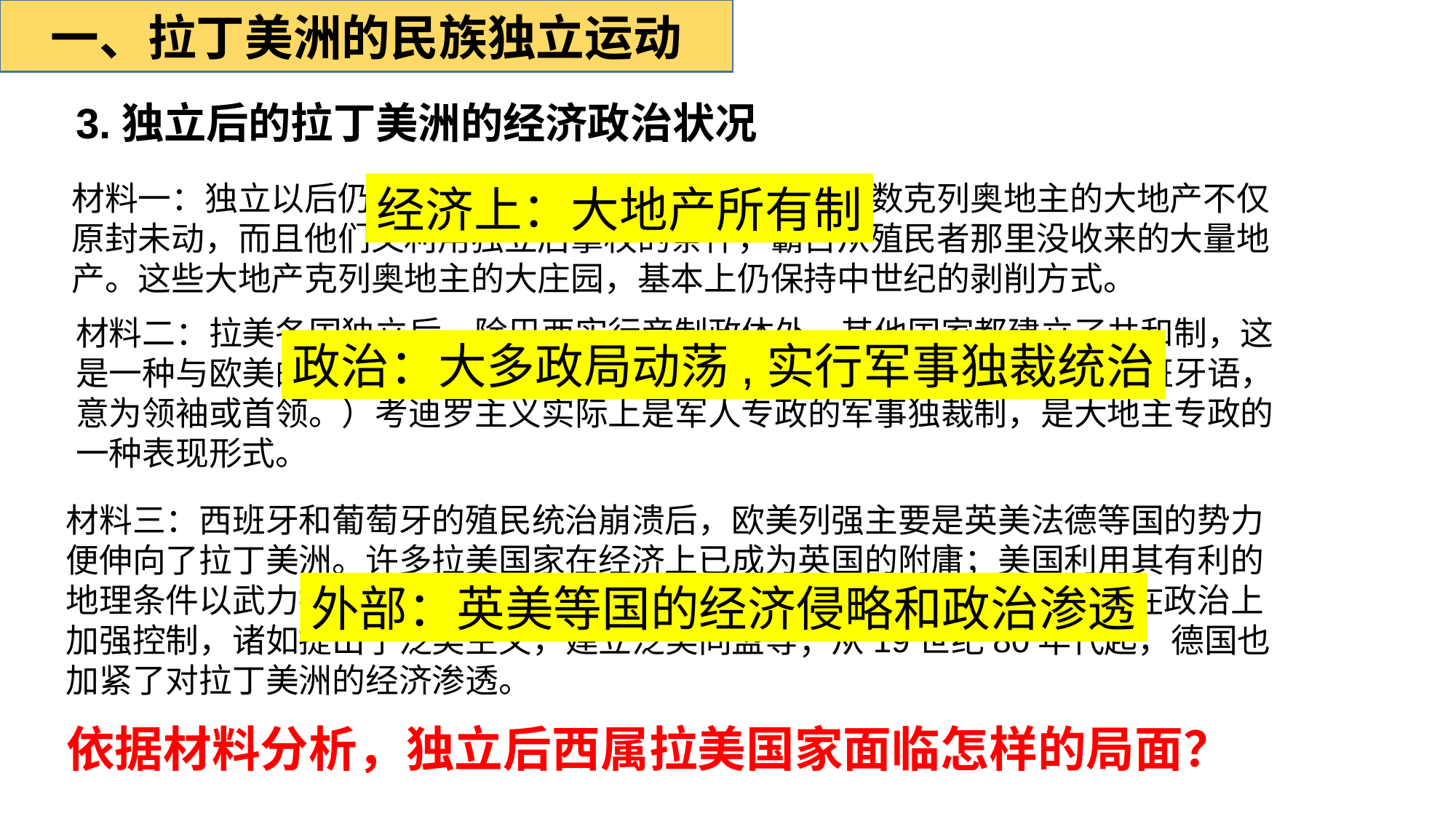

一、拉丁美洲的民族独立运动
3.独立后的拉丁美洲的经济政治状况
材料一：独立以后仍然盛行大地产制殖民地时期绝大多数克列奥地主的大地产不仅原封未动，而且他们又利用独立后掌权的条件，霸占从殖民者那里没收来的大量地产。这些大地产克列奥地主的大庄园，基本上仍保持中世纪的剥削方式。
经济上：大地产所有制
材料二：拉美各国独立后，除巴西实行帝制政体外，其他国家都建立了共和制，这是一种与欧美的民主共和制不同的考迪罗主义的共和政体，（考迪罗为西班牙语，意为领袖或首领。）考迪罗主义实际上是军人专政的军事独裁制，是大地主专政的一种表现形式。
政治：大多政局动荡,实行军事独裁统治
材料三：西班牙和葡萄牙的殖民统治崩溃后，欧美列强主要是英美法德等国的势力便伸向了拉丁美洲。许多拉美国家在经济上已成为英国的附庸；美国利用其有利的地理条件以武力攫取欧美国家尤其是墨西哥的大片领土，同时对拉美各国在政治上加强控制，诸如提出了泛美主义，建立泛美同盟等；从19世纪80年代起，德国也加紧了对拉丁美洲的经济渗透。

外部：英美等国的经济侵略和政治渗透
依据材料分析，独立后西属拉美国家面临怎样的局面？